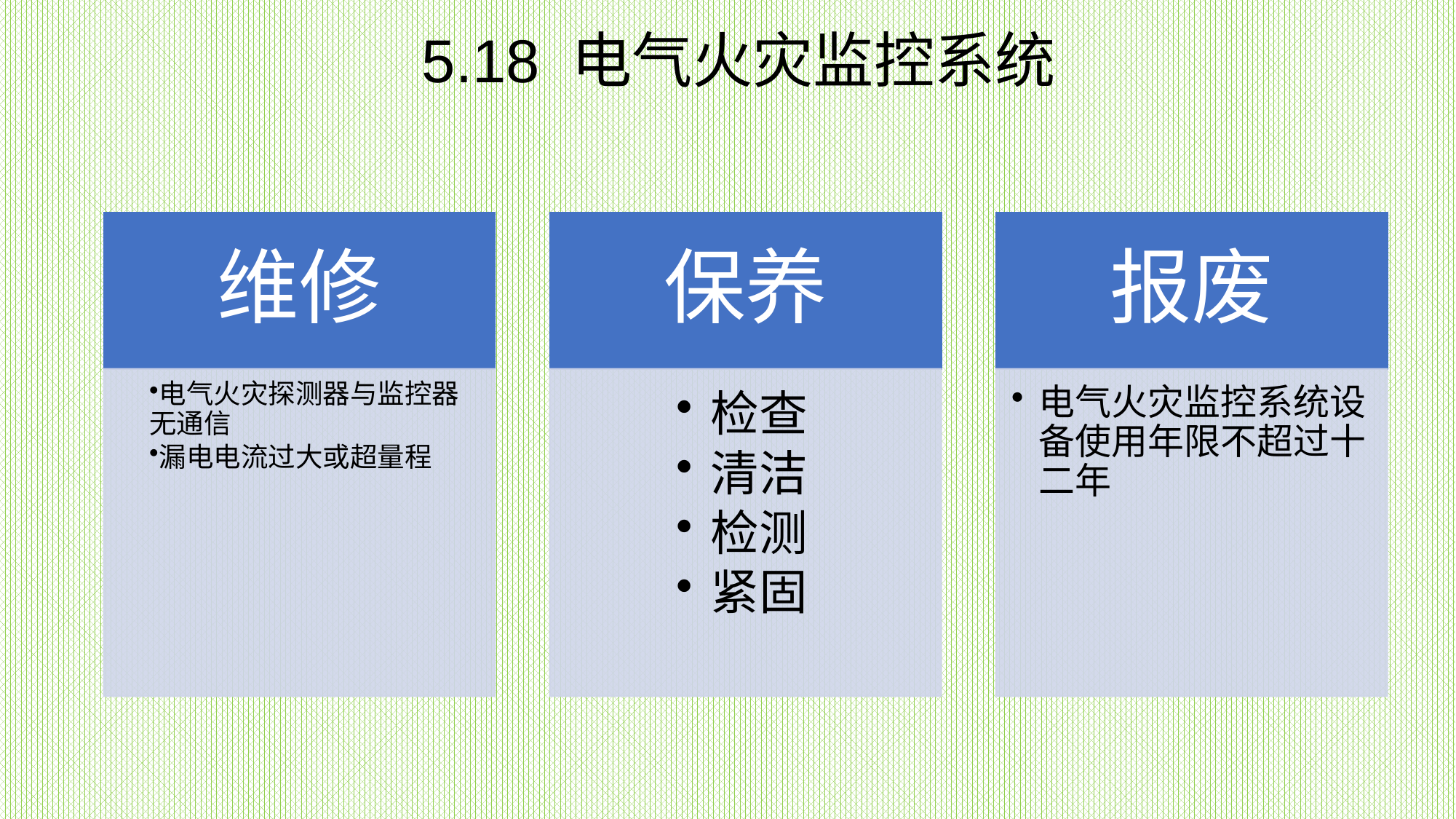

5.18 电气火灾监控系统
维修
电气火灾探测器与监控器无通信
漏电电流过大或超量程
保养
检查
清洁
检测
紧固
报废
电气火灾监控系统设备使用年限不超过十二年